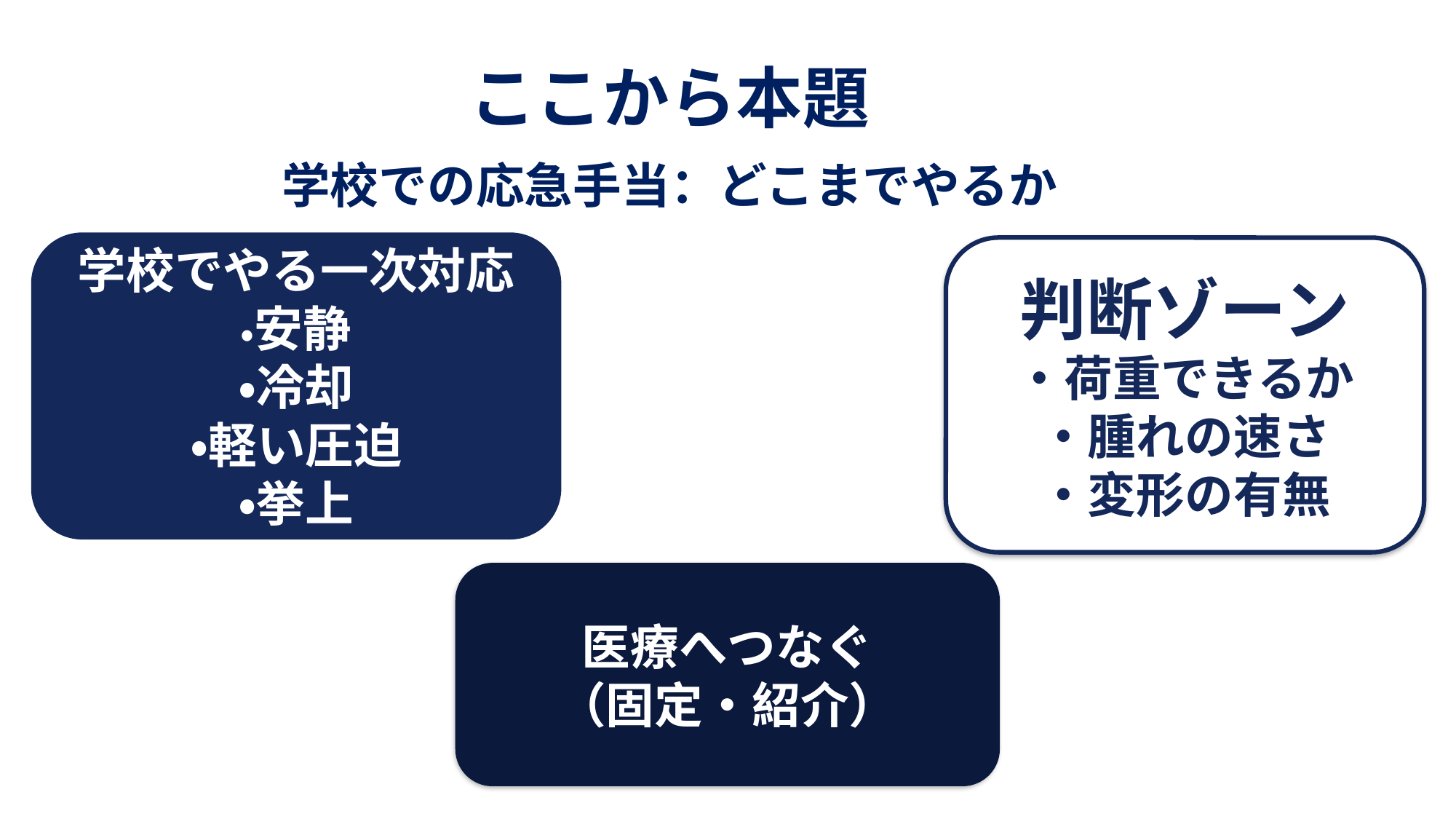

ここから本題
学校での応急手当：どこまでやるか
学校でやる一次対応
・安静
・冷却
・軽い圧迫
・挙上
判断ゾーン
・荷重できるか
・腫れの速さ
・変形の有無
医療へつなぐ
（固定・紹介）